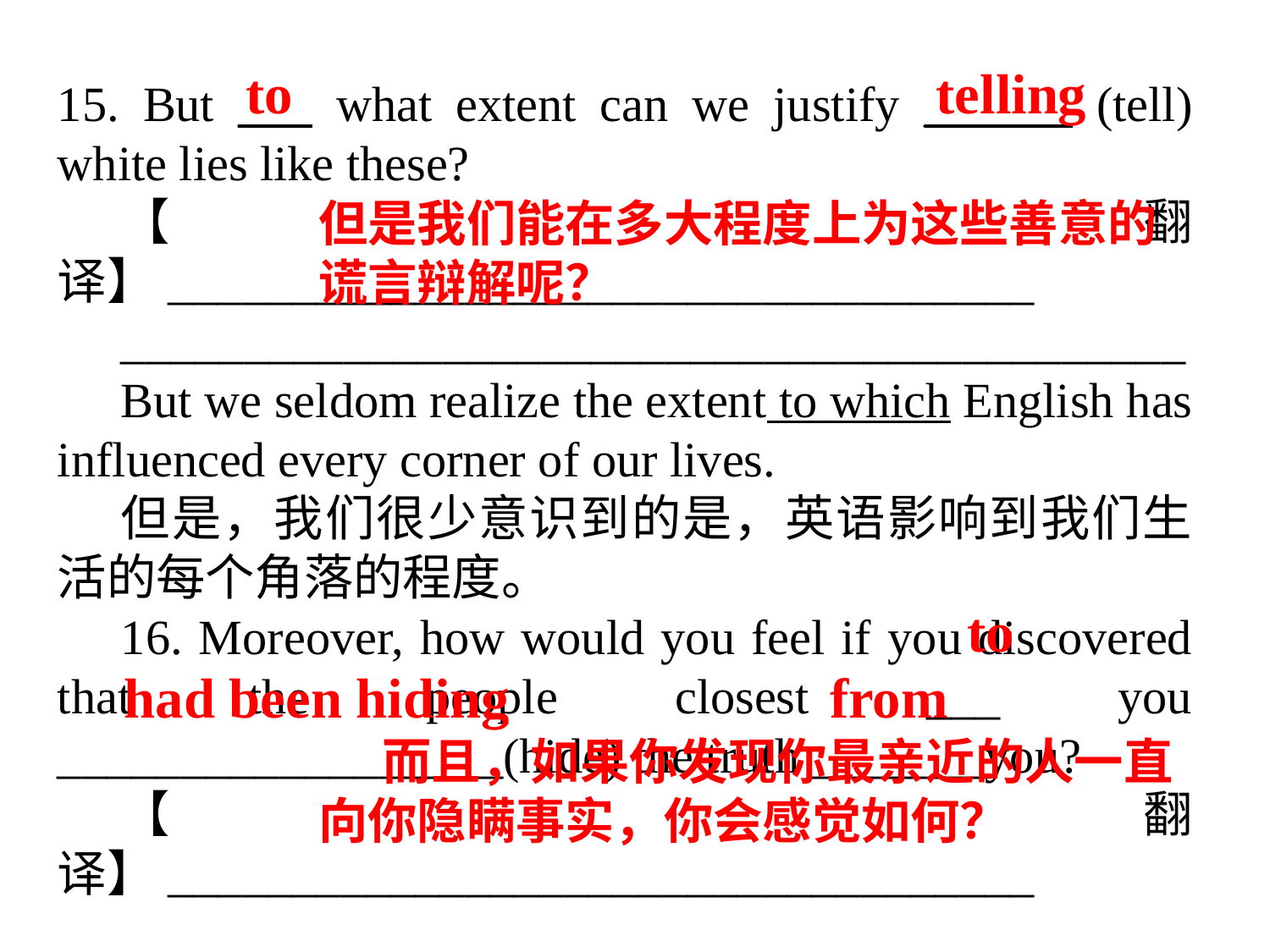

to
telling
15. But ___ what extent can we justify ______ (tell) white lies like these?
【翻译】___________________________________
___________________________________________
But we seldom realize the extent to which English has influenced every corner of our lives.
但是，我们很少意识到的是，英语影响到我们生活的每个角落的程度。
16. Moreover, how would you feel if you discovered that the people closest ___ you __________________(hide) the truth _______you?
【翻译】___________________________________
___________________________________________

但是我们能在多大程度上为这些善意的谎言辩解呢？
to
from
had been hiding
而且，如果你发现你最亲近的人一直向你隐瞒事实，你会感觉如何？